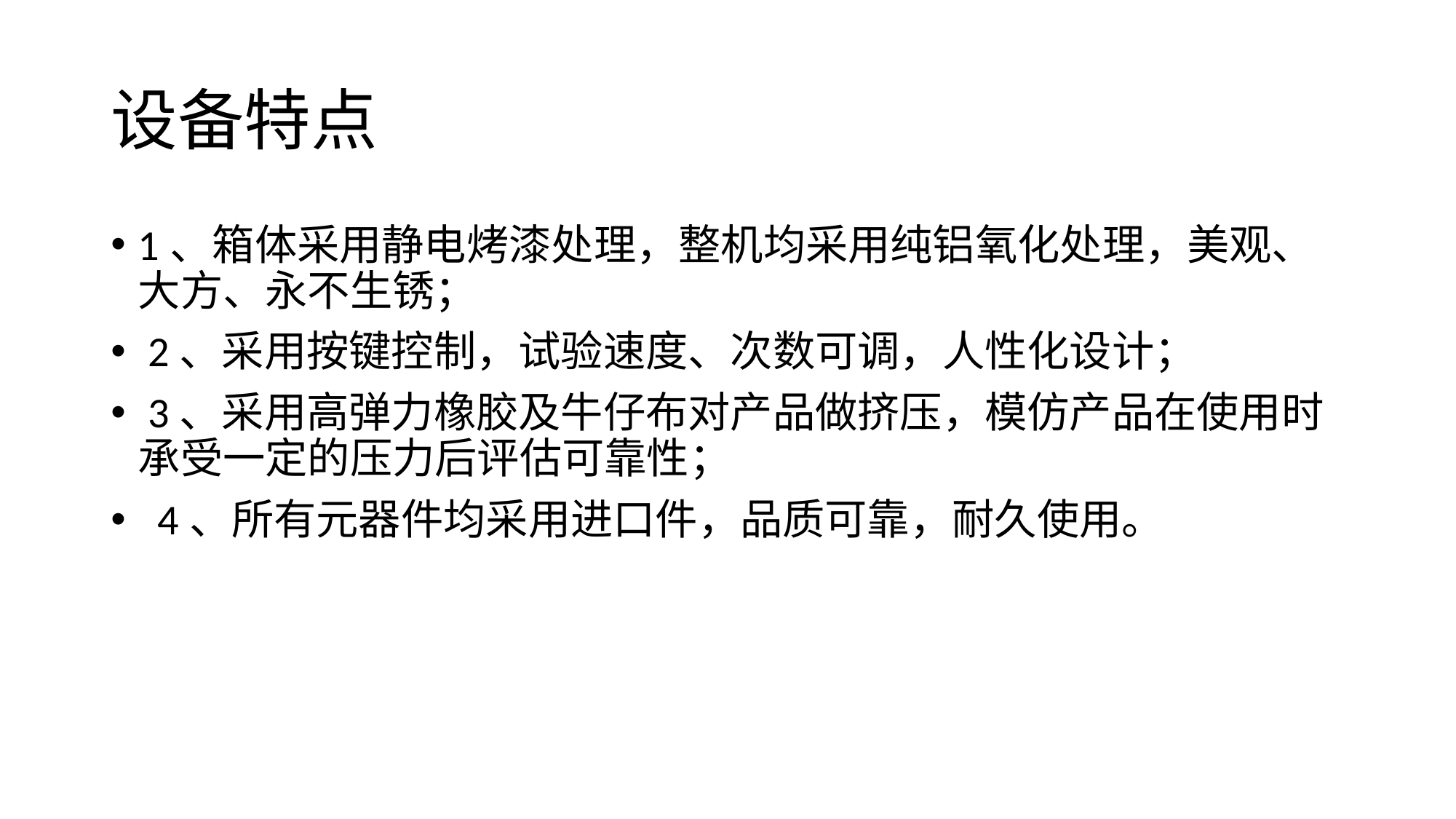

# 设备特点
1、箱体采用静电烤漆处理，整机均采用纯铝氧化处理，美观、大方、永不生锈；
 2、采用按键控制，试验速度、次数可调，人性化设计；
 3、采用高弹力橡胶及牛仔布对产品做挤压，模仿产品在使用时承受一定的压力后评估可靠性；
  4、所有元器件均采用进口件，品质可靠，耐久使用。